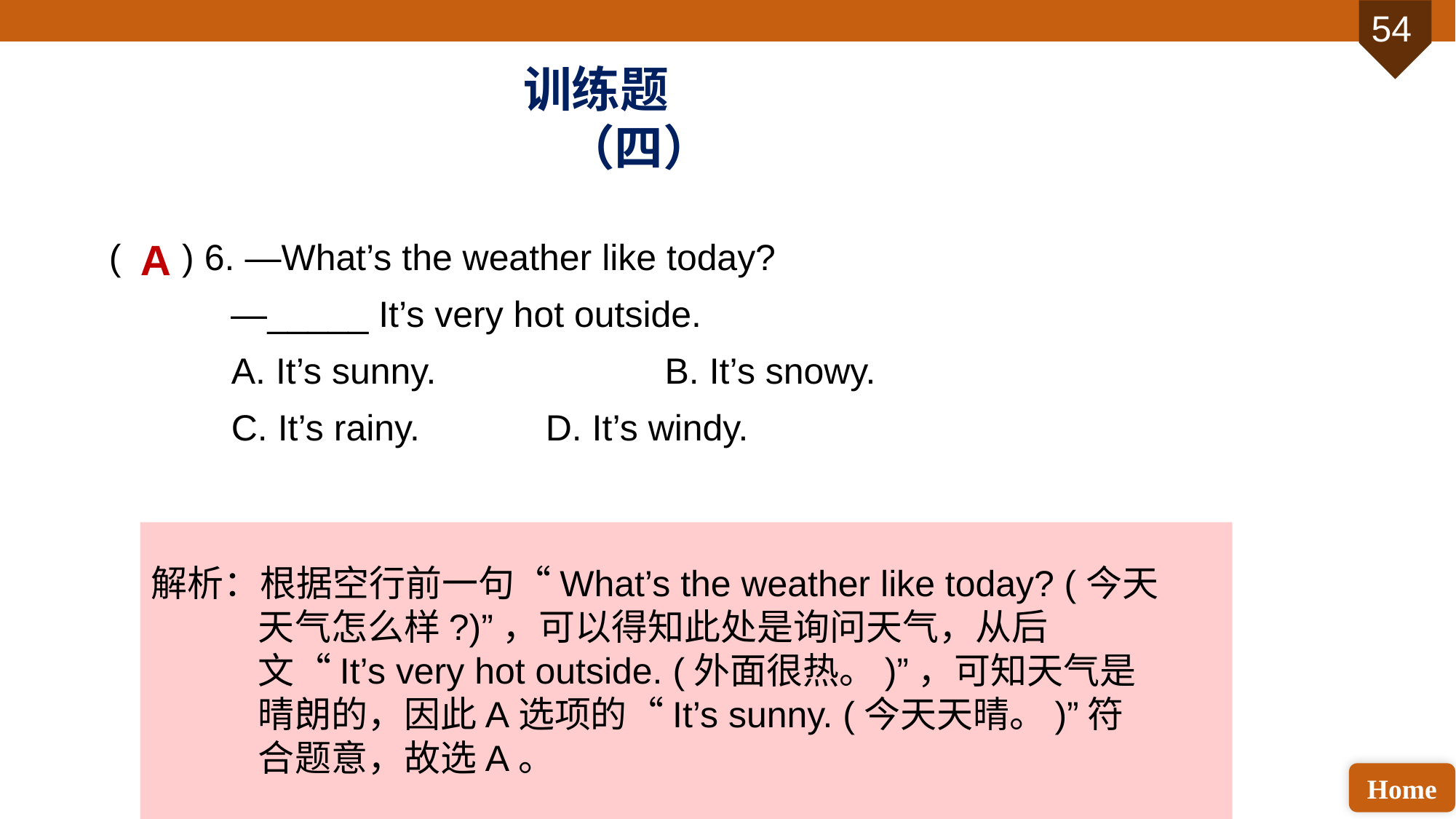

训练题（四）
(      ) 6. —What’s the weather like today?
            —_____ It’s very hot outside.
            A. It’s sunny.		 B. It’s snowy.
            C. It’s rainy. 		D. It’s windy.
A

解析：根据空行前一句“What’s the weather like today? (今天天气怎么样?)”，可以得知此处是询问天气，从后文“It’s very hot outside. (外面很热。)”，可知天气是晴朗的，因此A选项的“It’s sunny. (今天天晴。)”符合题意，故选A。